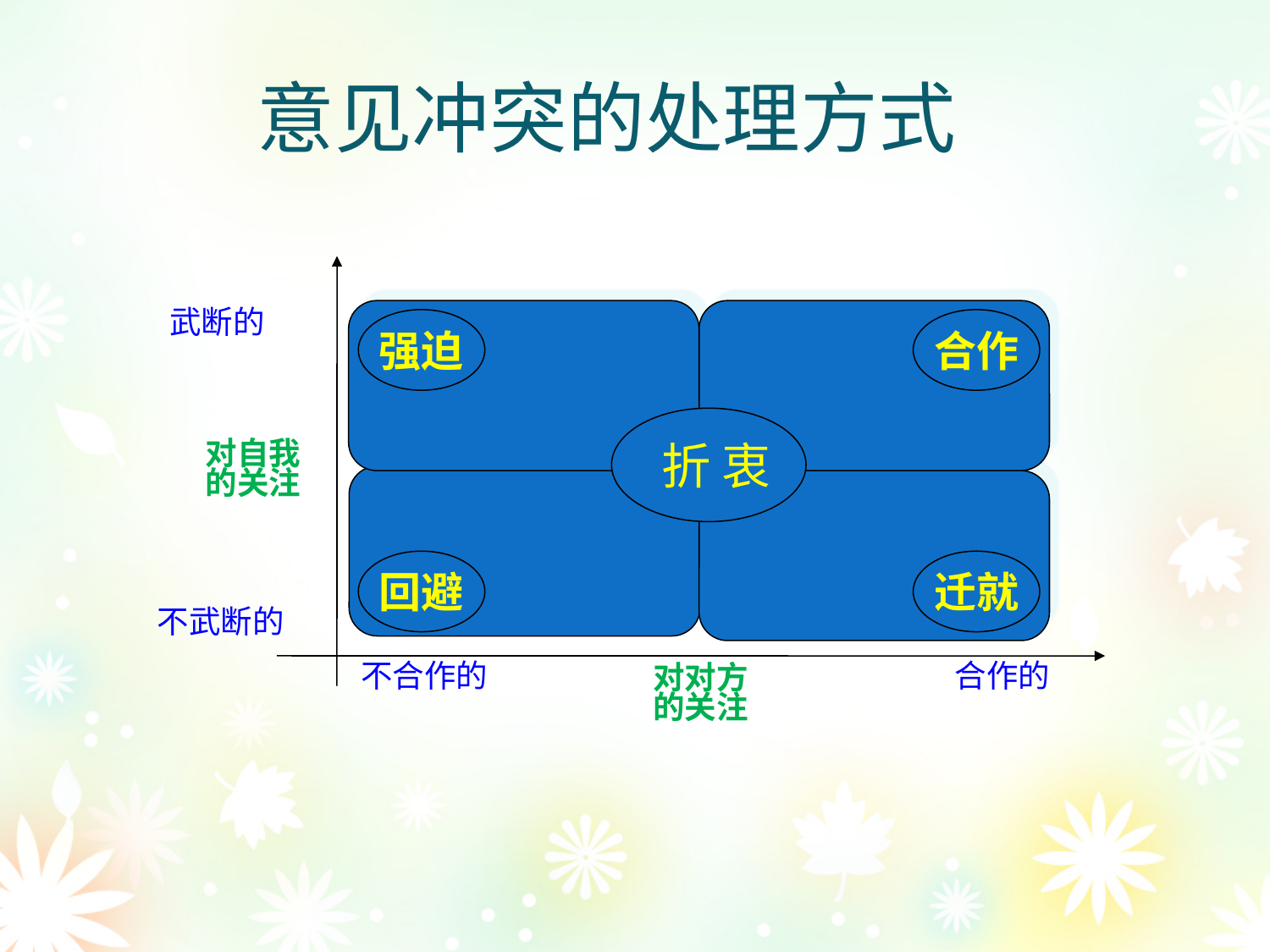

# 意见冲突的处理方式

武断的

强迫
合作
 折 衷
对自我
的关注

回避
迁就
不武断的
不合作的
合作的

对对方
的关注